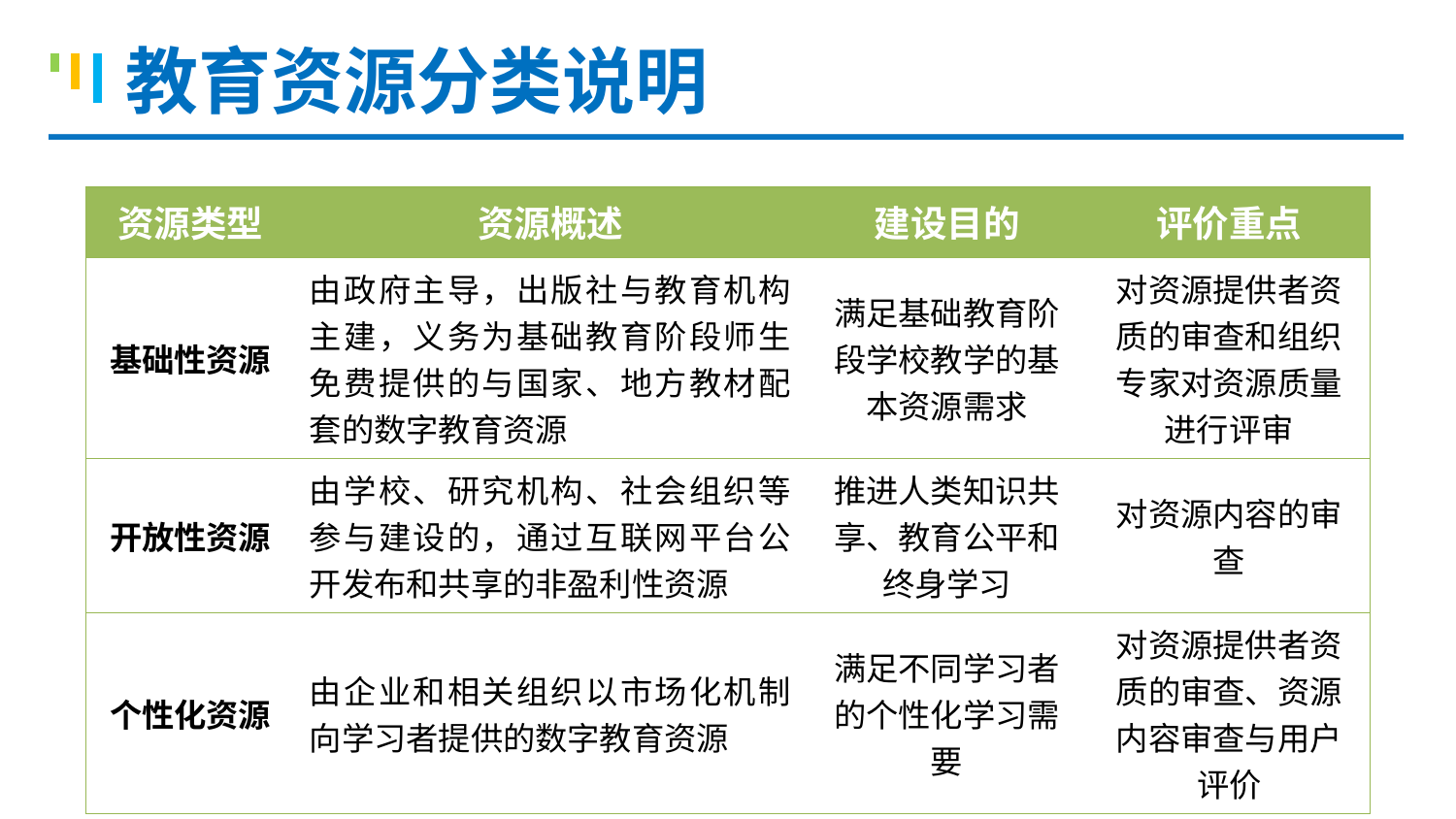

教育资源分类说明

| 资源类型 | 资源概述 | 建设目的 | 评价重点 |
| --- | --- | --- | --- |
| 基础性资源 | 由政府主导，出版社与教育机构主建，义务为基础教育阶段师生免费提供的与国家、地方教材配套的数字教育资源 | 满足基础教育阶段学校教学的基本资源需求 | 对资源提供者资质的审查和组织专家对资源质量进行评审 |
| 开放性资源 | 由学校、研究机构、社会组织等参与建设的，通过互联网平台公开发布和共享的非盈利性资源 | 推进人类知识共享、教育公平和终身学习 | 对资源内容的审查 |
| 个性化资源 | 由企业和相关组织以市场化机制向学习者提供的数字教育资源 | 满足不同学习者的个性化学习需要 | 对资源提供者资质的审查、资源内容审查与用户评价 |